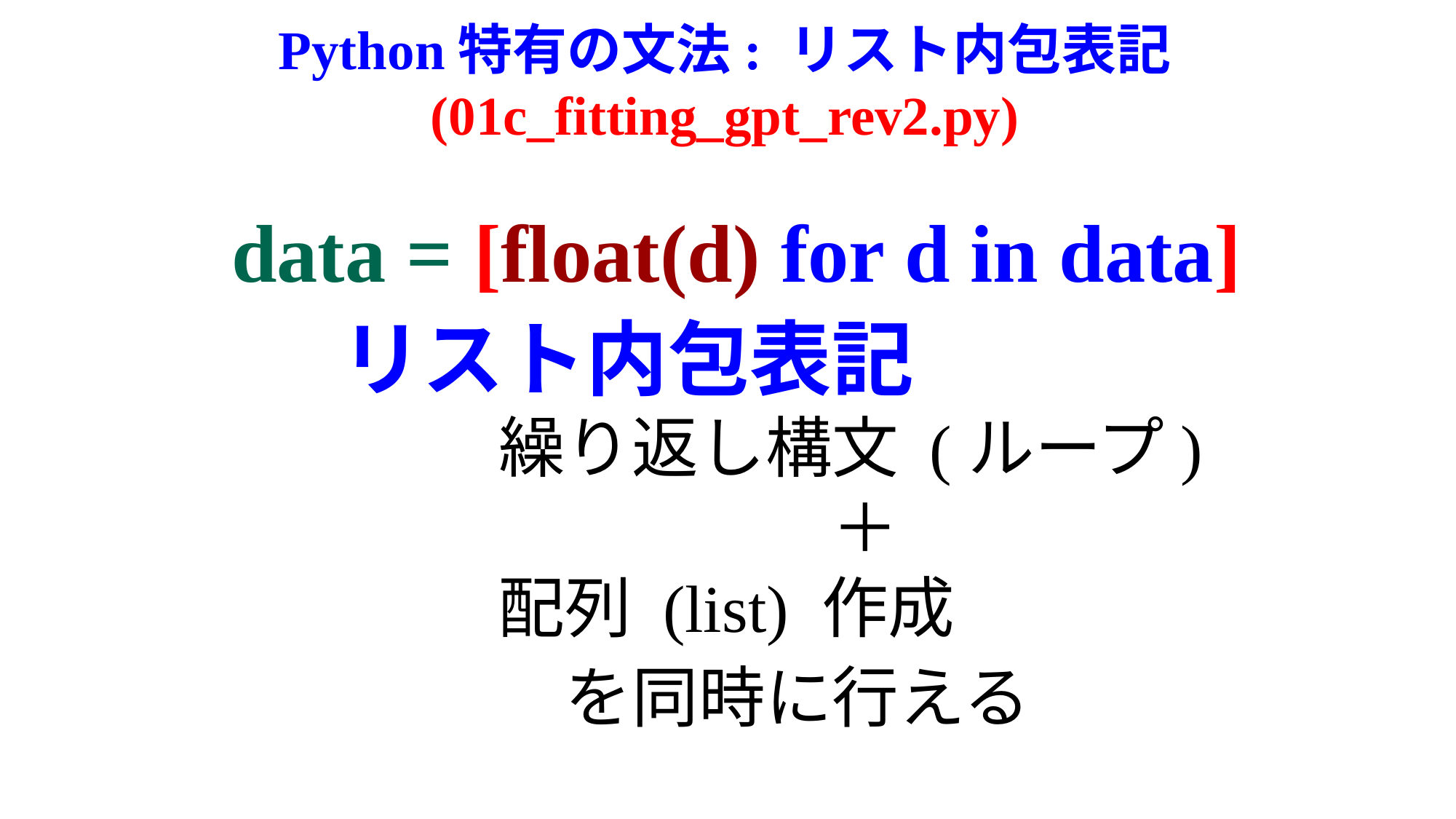

# Python特有の文法: リスト内包表記 (01c_fitting_gpt_rev2.py)
data = [float(d) for d in data]
	リスト内包表記
　　　　繰り返し構文 (ループ)
　　　　　　　　　＋
　　　　配列 (list) 作成
　　　　　を同時に行える